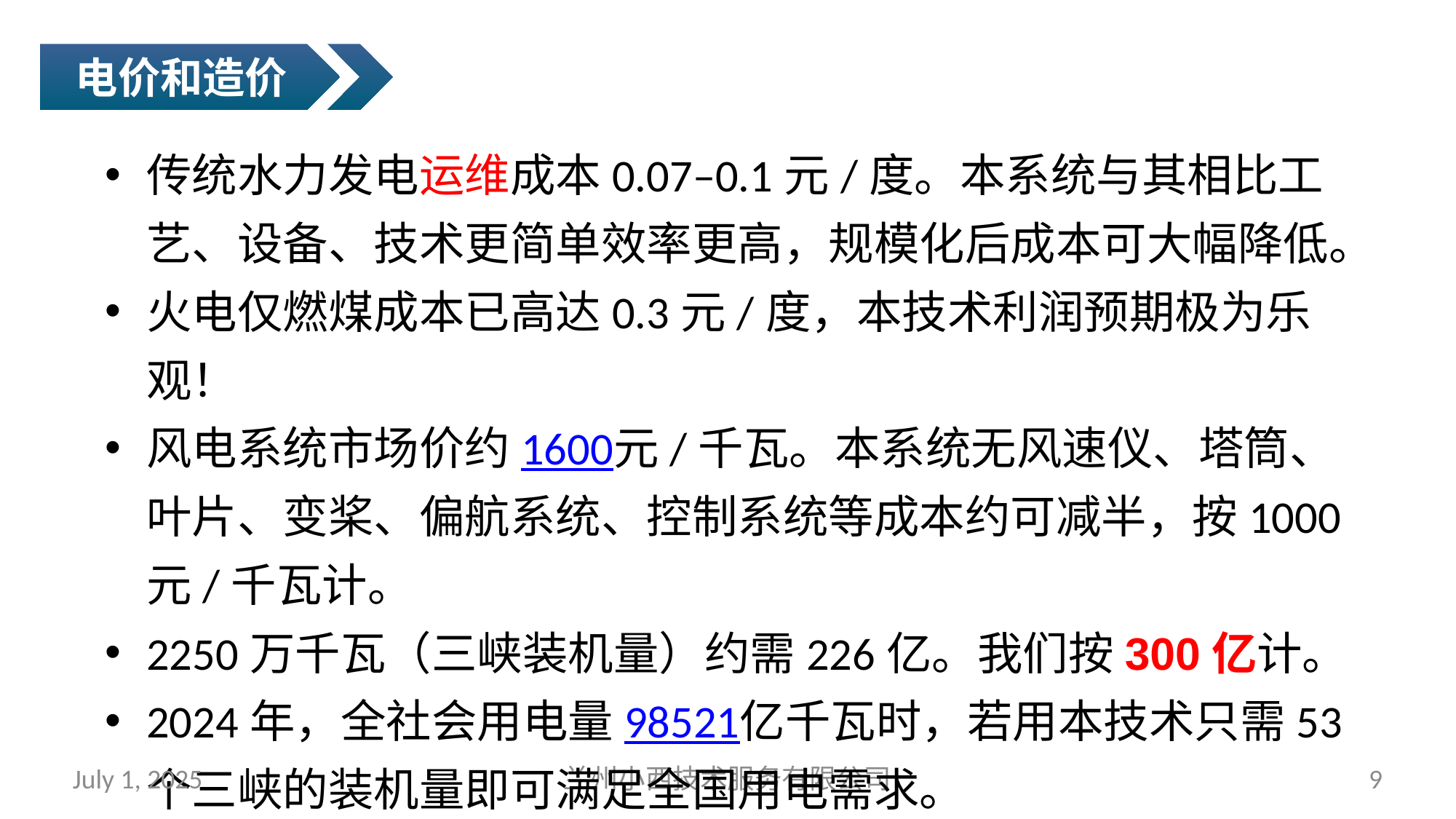

电价和造价
传统水力发电运维成本0.07–0.1元/度。本系统与其相比工艺、设备、技术更简单效率更高，规模化后成本可大幅降低。
火电仅燃煤成本已高达0.3元/度，本技术利润预期极为乐观！
风电系统市场价约1600元/千瓦。本系统无风速仪、塔筒、叶片、变桨、偏航系统、控制系统等成本约可减半，按1000元/千瓦计。
2250万千瓦（三峡装机量）约需226亿。我们按300亿计。
2024年，全社会用电量98521亿千瓦时，若用本技术只需53个三峡的装机量即可满足全国用电需求。
July 1, 2025
兰州小西技术服务有限公司
9